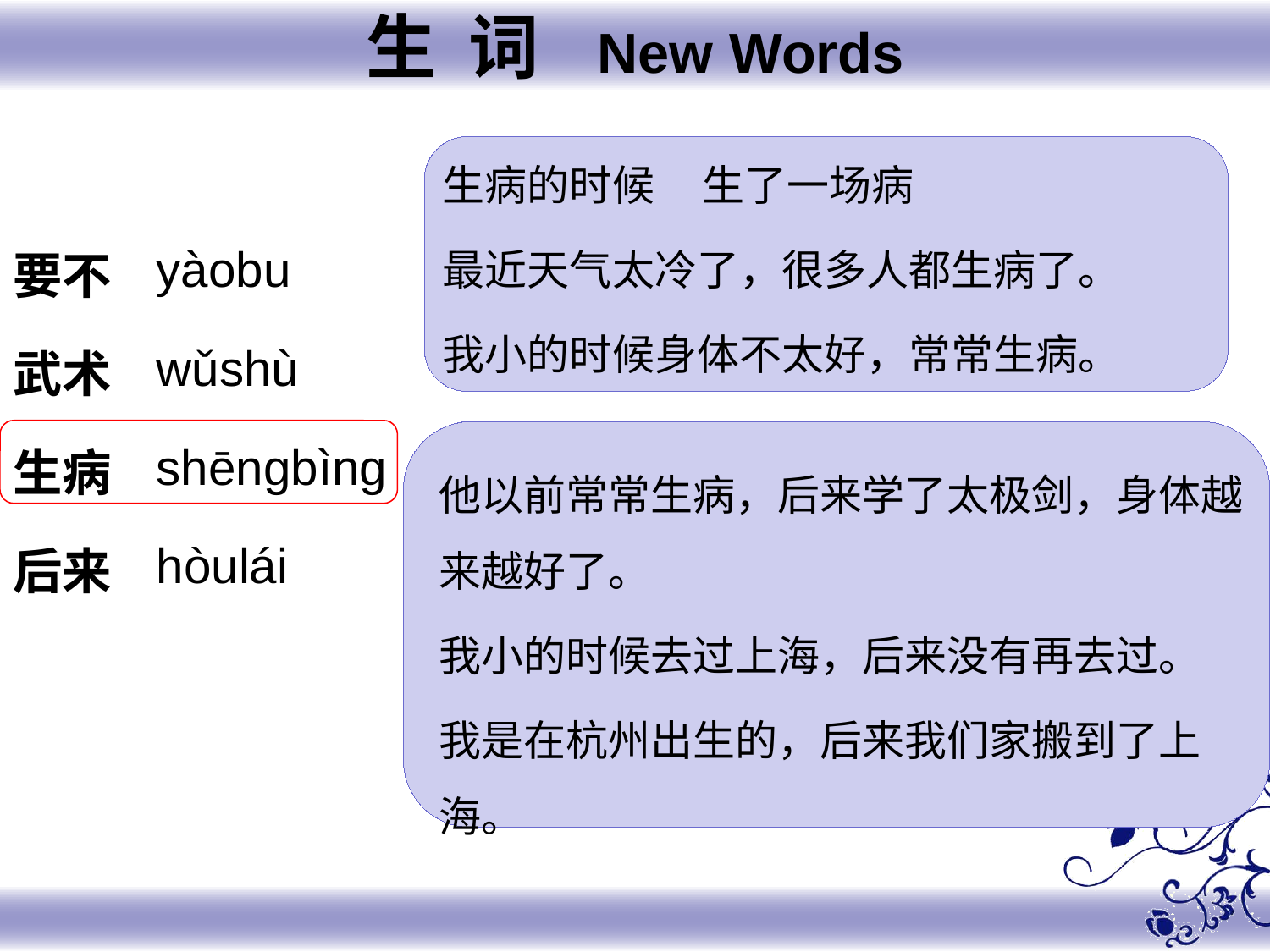

生  词   New Words
生病的时候     生了一场病
最近天气太冷了，很多人都生病了。
我小的时候身体不太好，常常生病。

yàobu
wǔshù
shēngbìng
hòulái
要不
武术
生病
后来

他以前常常生病，后来学了太极剑，身体越来越好了。
我小的时候去过上海，后来没有再去过。
我是在杭州出生的，后来我们家搬到了上海。